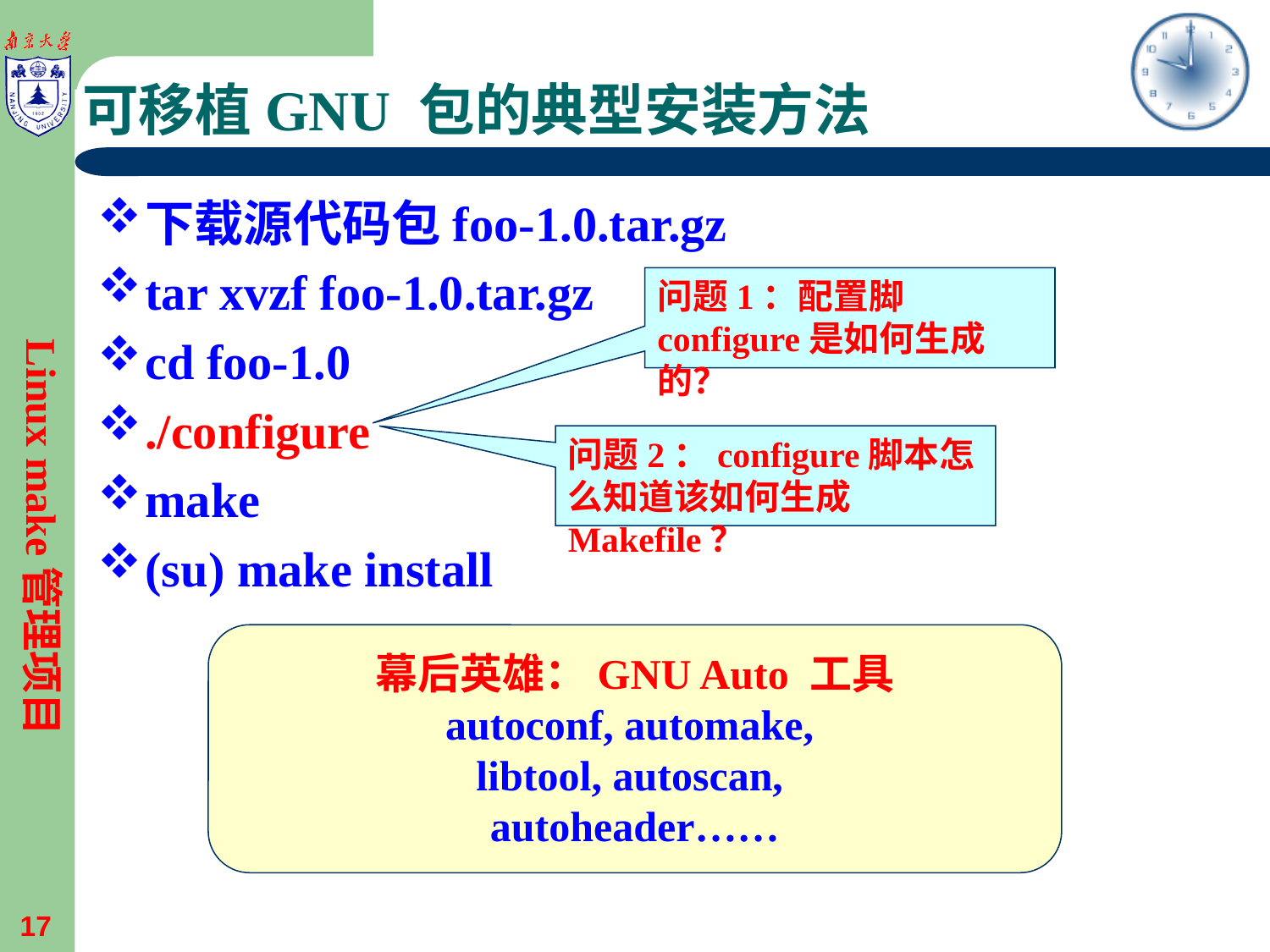

# 可移植GNU 包的典型安装方法
下载源代码包foo-1.0.tar.gz
tar xvzf foo-1.0.tar.gz
cd foo-1.0
./configure
make
(su) make install

问题1：配置脚configure是如何生成的？
Linux make管理项目
问题2：configure脚本怎么知道该如何生成Makefile？
幕后英雄：GNU Auto 工具
autoconf, automake,
libtool, autoscan,
autoheader……
17